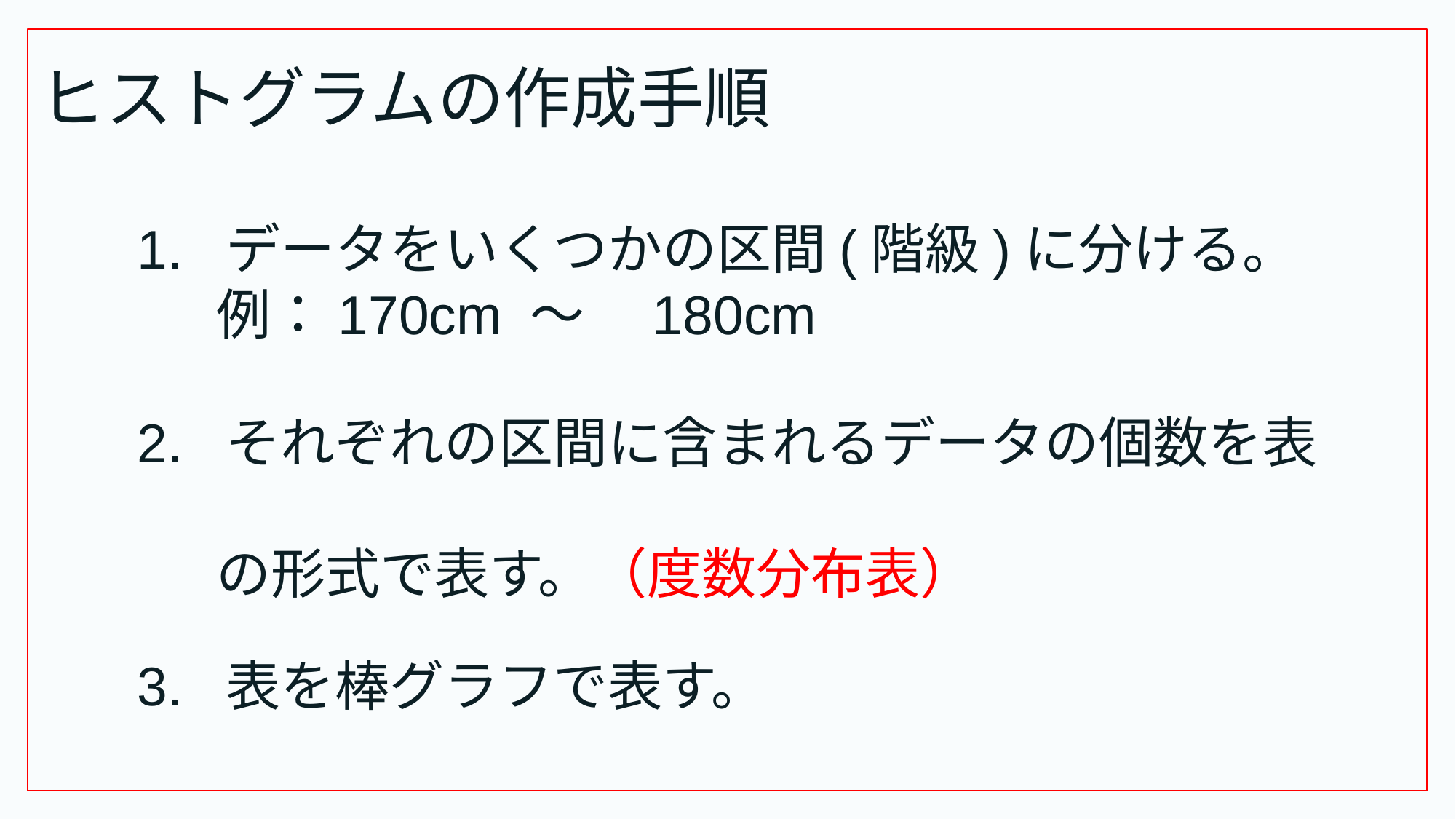

# ヒストグラムの作成手順
データをいくつかの区間(階級)に分ける。
　  例：170cm ～　180cm
2.  それぞれの区間に含まれるデータの個数を表
　  の形式で表す。（度数分布表）
3.  表を棒グラフで表す。